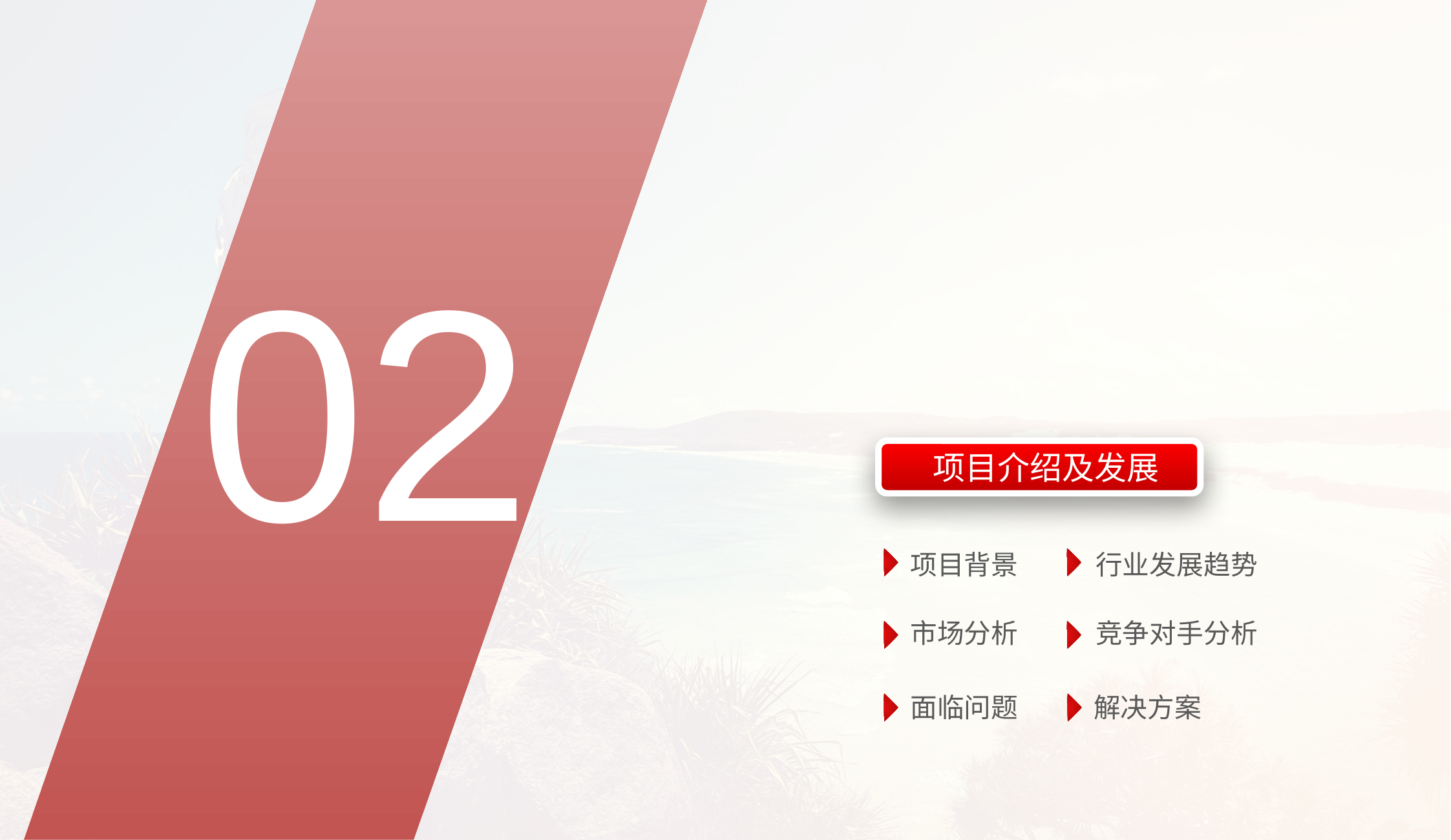

02

项目介绍及发展
项目背景

行业发展趋势

市场分析

竞争对手分析

面临问题

解决方案